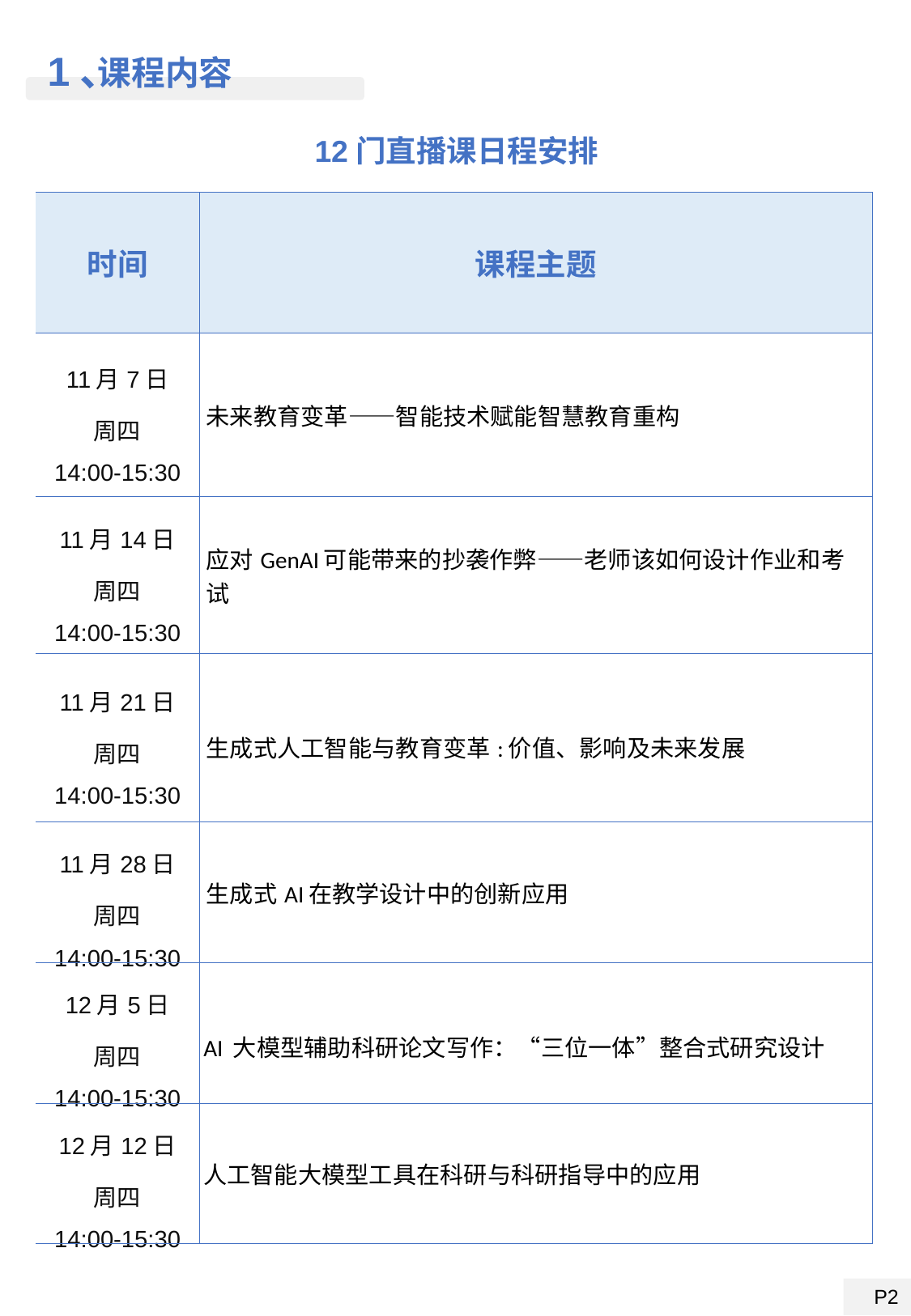

1、
课程内容

12门直播课日程安排
| 时间 | 课程主题 |
| --- | --- |
| 11月7日 周四 14:00-15:30 | 未来教育变革——智能技术赋能智慧教育重构 |
| 11月14日 周四 14:00-15:30 | 应对GenAI可能带来的抄袭作弊——老师该如何设计作业和考试 |
| 11月21日 周四 14:00-15:30 | 生成式人工智能与教育变革:价值、影响及未来发展 |
| 11月28日 周四 14:00-15:30 | 生成式AI在教学设计中的创新应用 |
| 12月5日 周四 14:00-15:30 | AI 大模型辅助科研论文写作：“三位一体”整合式研究设计 |
| 12月12日 周四 14:00-15:30 | 人工智能大模型工具在科研与科研指导中的应用 |
P2